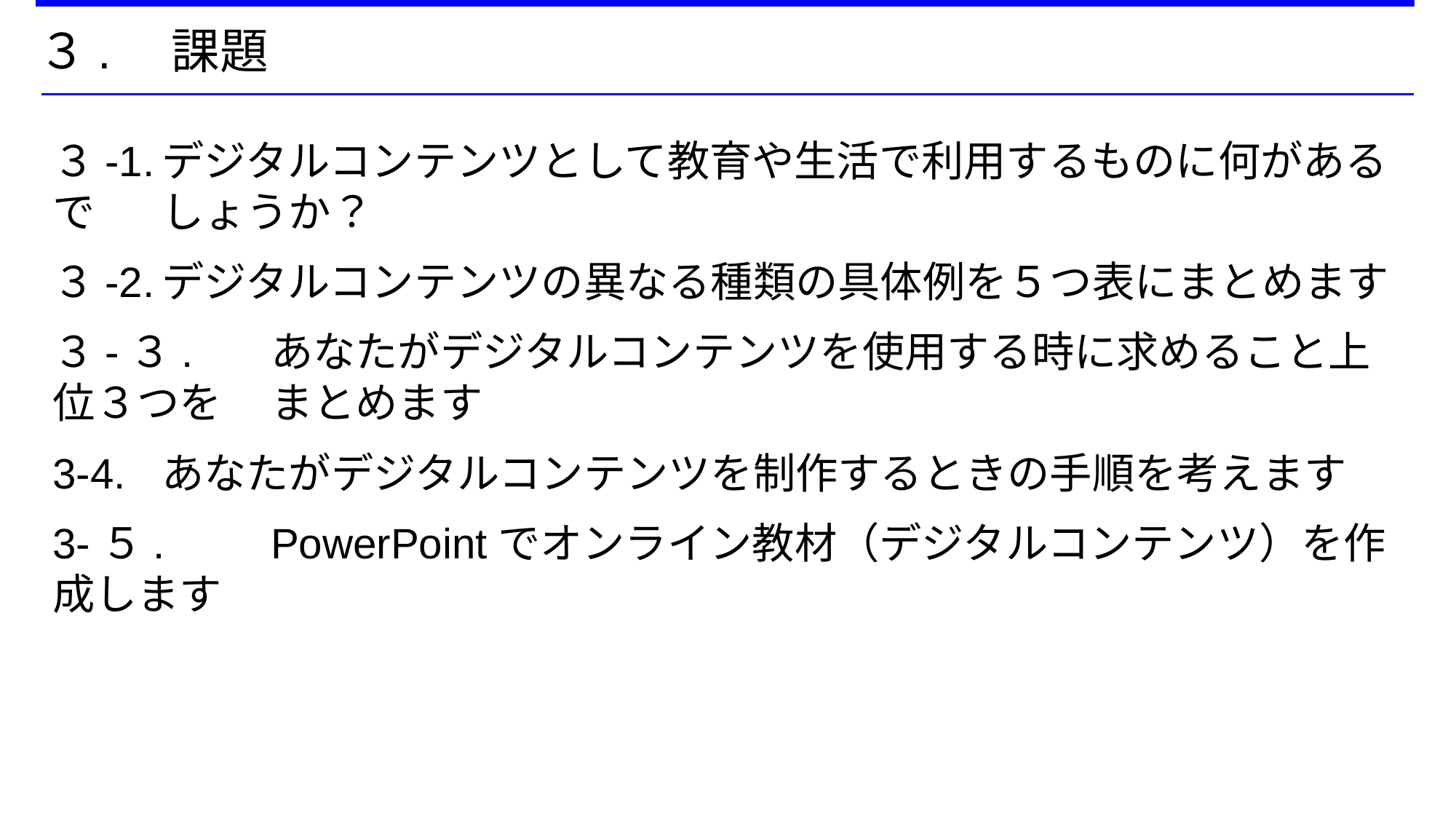

３.　課題
３-1.	デジタルコンテンツとして教育や生活で利用するものに何があるで	しょうか？

３-2.	デジタルコンテンツの異なる種類の具体例を５つ表にまとめます

３-３.	あなたがデジタルコンテンツを使用する時に求めること上位３つを	まとめます

3-4.	あなたがデジタルコンテンツを制作するときの手順を考えます

3-５.	PowerPointでオンライン教材（デジタルコンテンツ）を作成します